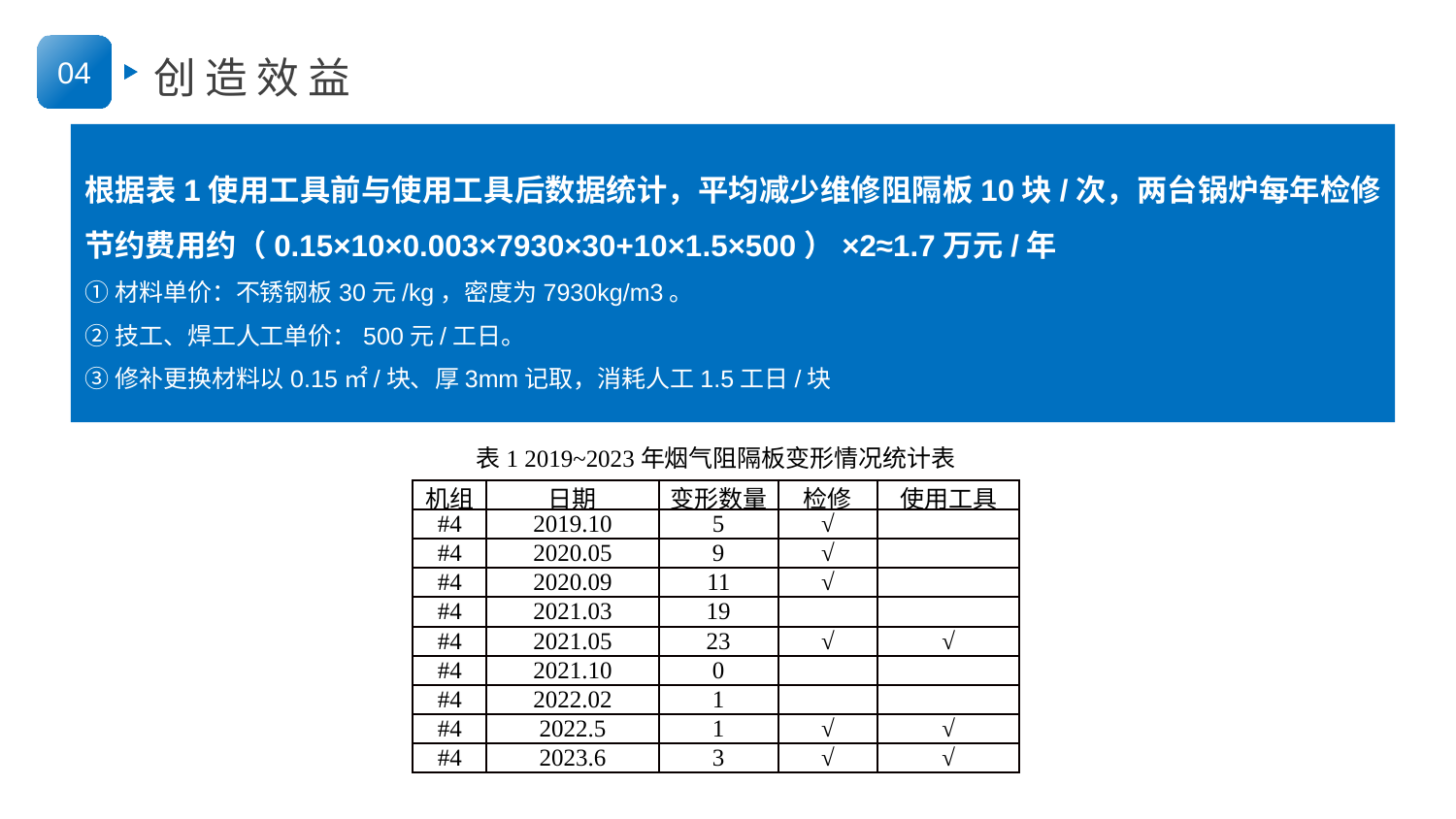

04
创造效益

根据表1使用工具前与使用工具后数据统计，平均减少维修阻隔板10块/次，两台锅炉每年检修节约费用约（0.15×10×0.003×7930×30+10×1.5×500）×2≈1.7万元/年
①材料单价：不锈钢板30元/kg，密度为7930kg/m3。
②技工、焊工人工单价：500元/工日。
③修补更换材料以0.15㎡/块、厚3mm记取，消耗人工1.5工日/块
表1 2019~2023年烟气阻隔板变形情况统计表
| 机组 | 日期 | 变形数量 | 检修 | 使用工具 |
| --- | --- | --- | --- | --- |
| #4 | 2019.10 | 5 | √ |  |
| #4 | 2020.05 | 9 | √ |  |
| #4 | 2020.09 | 11 | √ |  |
| #4 | 2021.03 | 19 |  |  |
| #4 | 2021.05 | 23 | √ | √ |
| #4 | 2021.10 | 0 |  |  |
| #4 | 2022.02 | 1 |  |  |
| #4 | 2022.5 | 1 | √ | √ |
| #4 | 2023.6 | 3 | √ | √ |